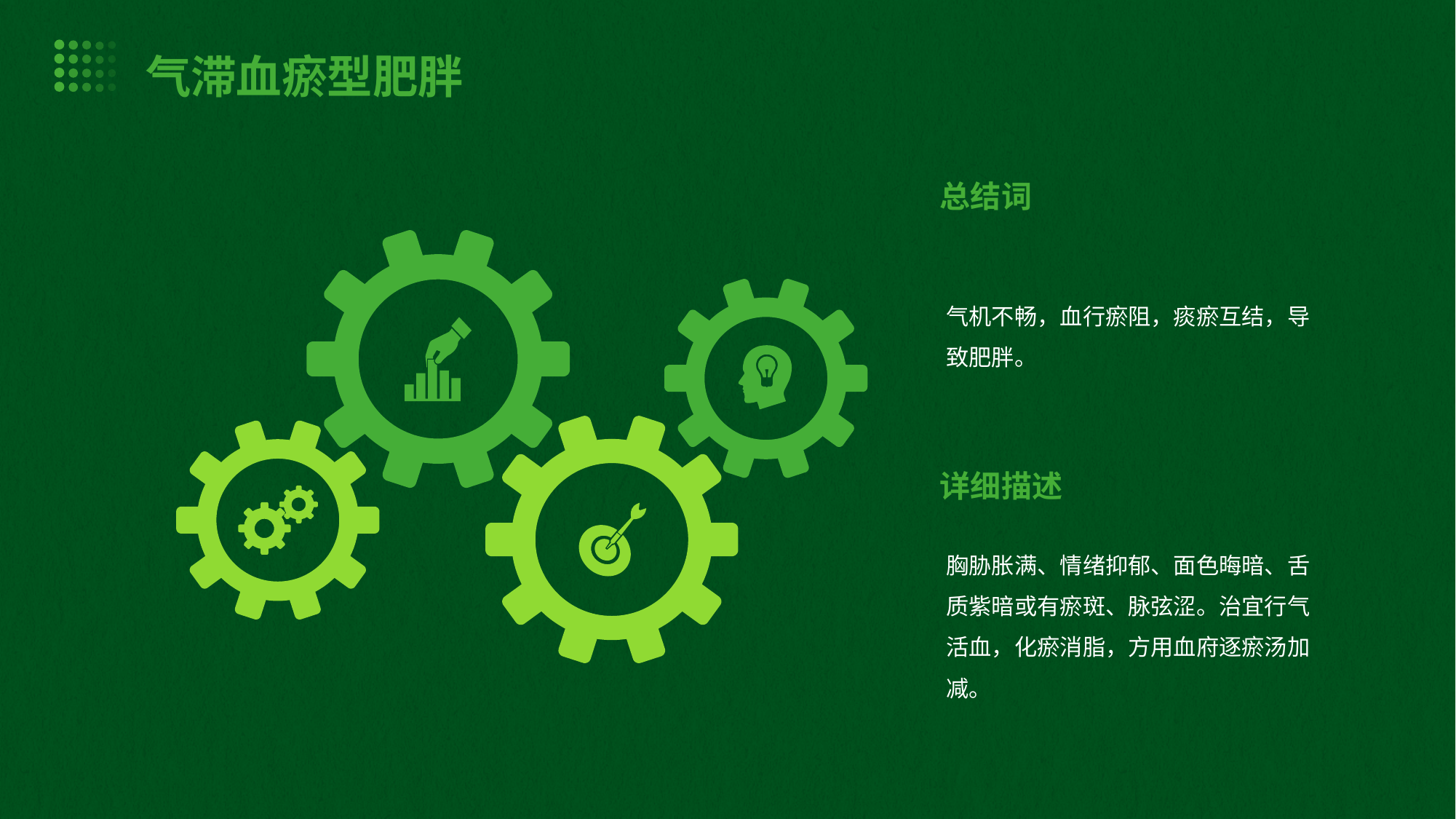

气滞血瘀型肥胖

总结词
气机不畅，血行瘀阻，痰瘀互结，导致肥胖。

详细描述

胸胁胀满、情绪抑郁、面色晦暗、舌质紫暗或有瘀斑、脉弦涩。治宜行气活血，化瘀消脂，方用血府逐瘀汤加减。